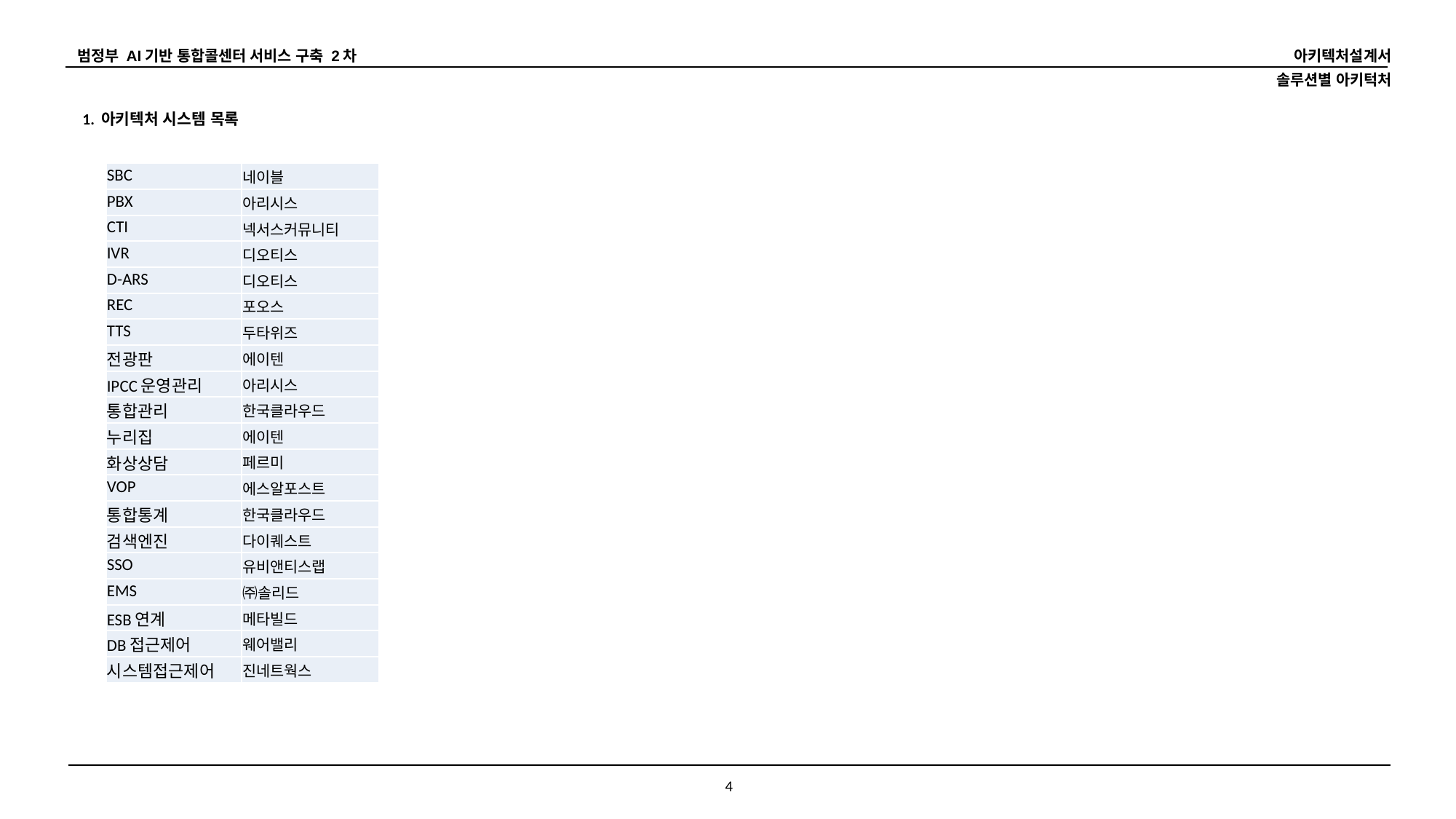

1. 아키텍처 시스템 목록
| SBC | 네이블 |
| --- | --- |
| PBX | 아리시스 |
| CTI | 넥서스커뮤니티 |
| IVR | 디오티스 |
| D-ARS | 디오티스 |
| REC | 포오스 |
| TTS | 두타위즈 |
| 전광판 | 에이텐 |
| IPCC운영관리 | 아리시스 |
| 통합관리 | 한국클라우드 |
| 누리집 | 에이텐 |
| 화상상담 | 페르미 |
| VOP | 에스알포스트 |
| 통합통계 | 한국클라우드 |
| 검색엔진 | 다이퀘스트 |
| SSO | 유비앤티스랩 |
| EMS | ㈜솔리드 |
| ESB연계 | 메타빌드 |
| DB접근제어 | 웨어밸리 |
| 시스템접근제어 | 진네트웍스 |
4